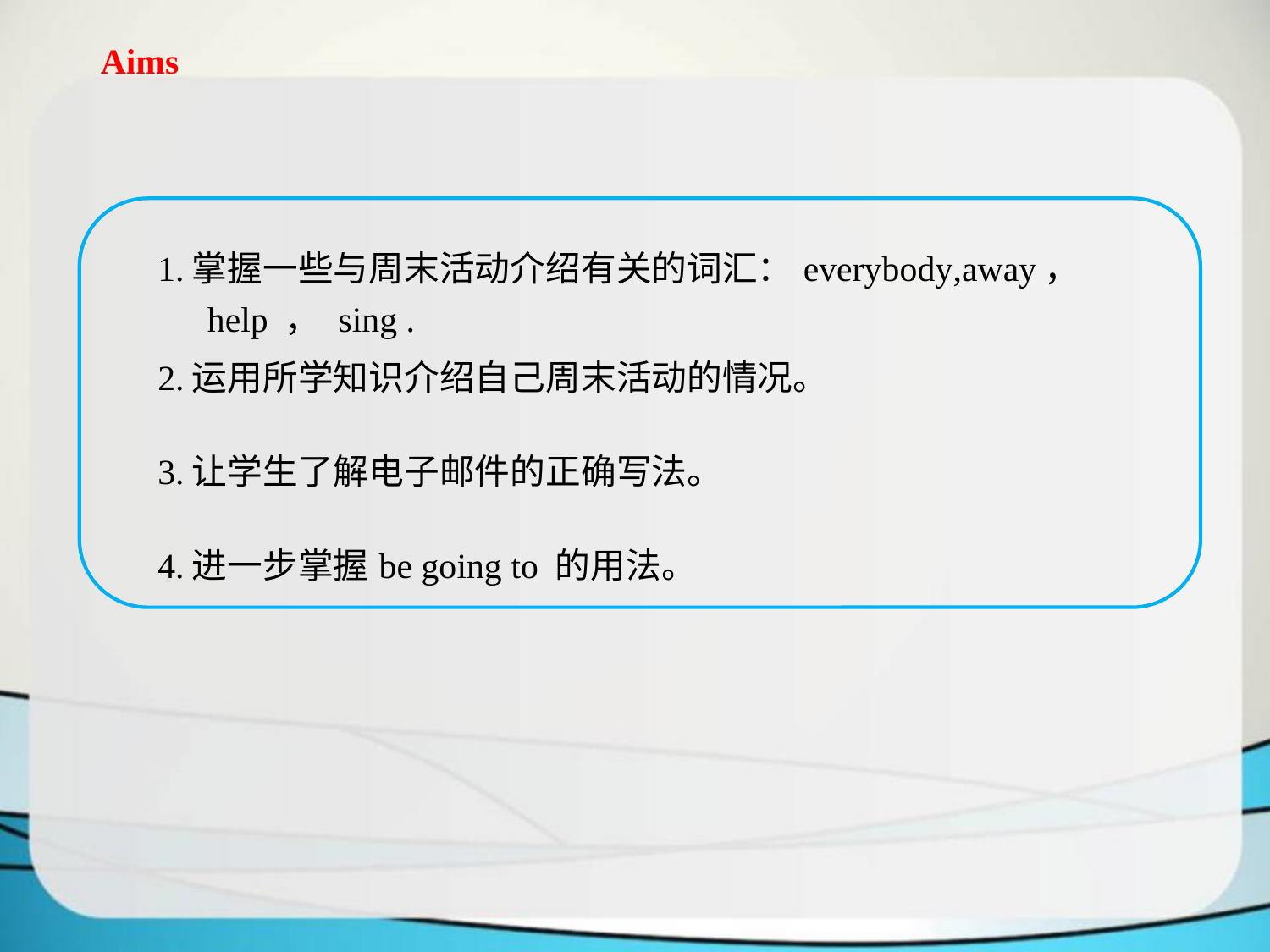

Aims

1.掌握一些与周末活动介绍有关的词汇：everybody,away，  help ， sing .
2.运用所学知识介绍自己周末活动的情况。
3.让学生了解电子邮件的正确写法。
4.进一步掌握be going to 的用法。